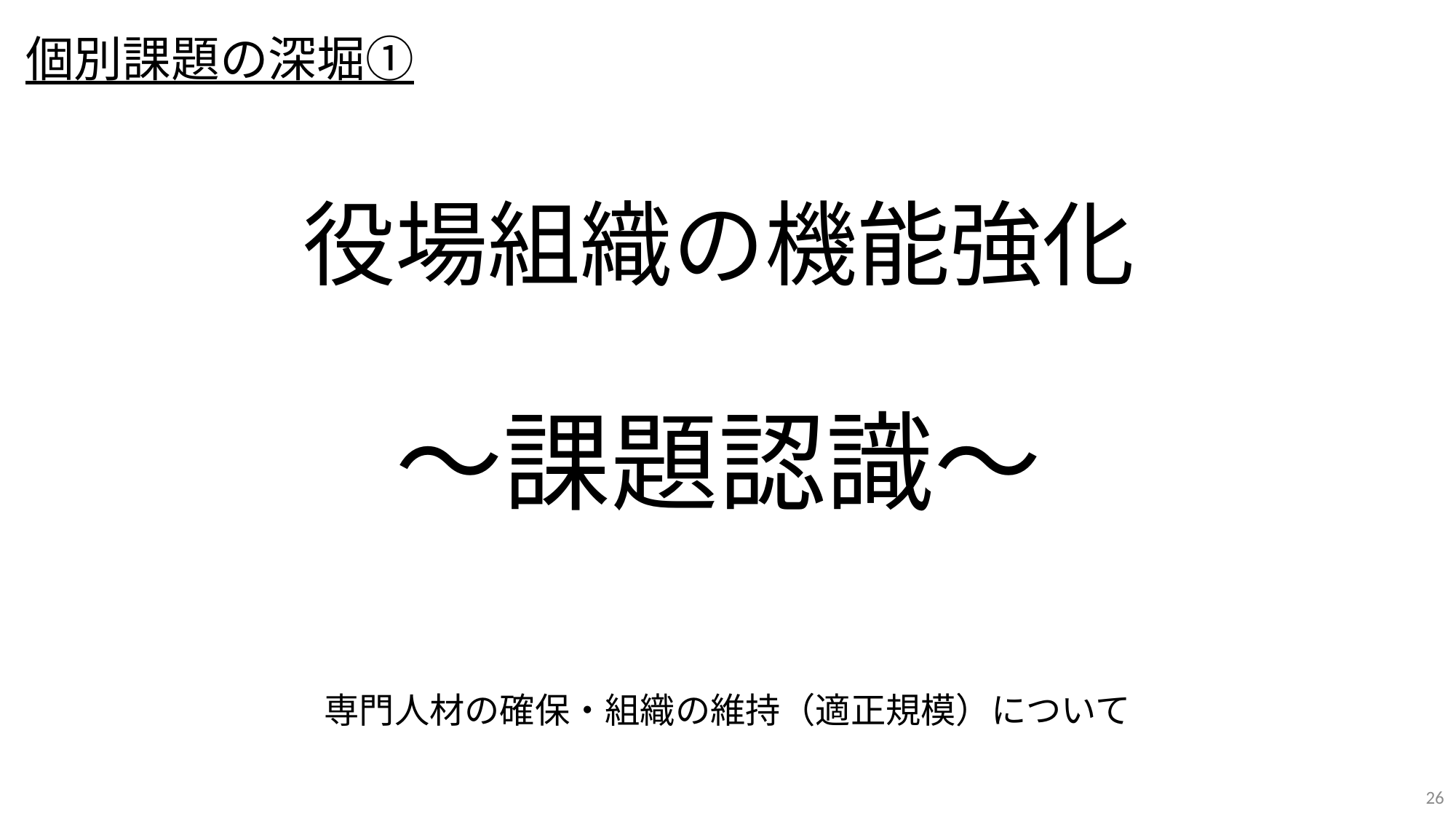

個別課題の深堀①

役場組織の機能強化
～課題認識～
専門人材の確保・組織の維持（適正規模）について
26